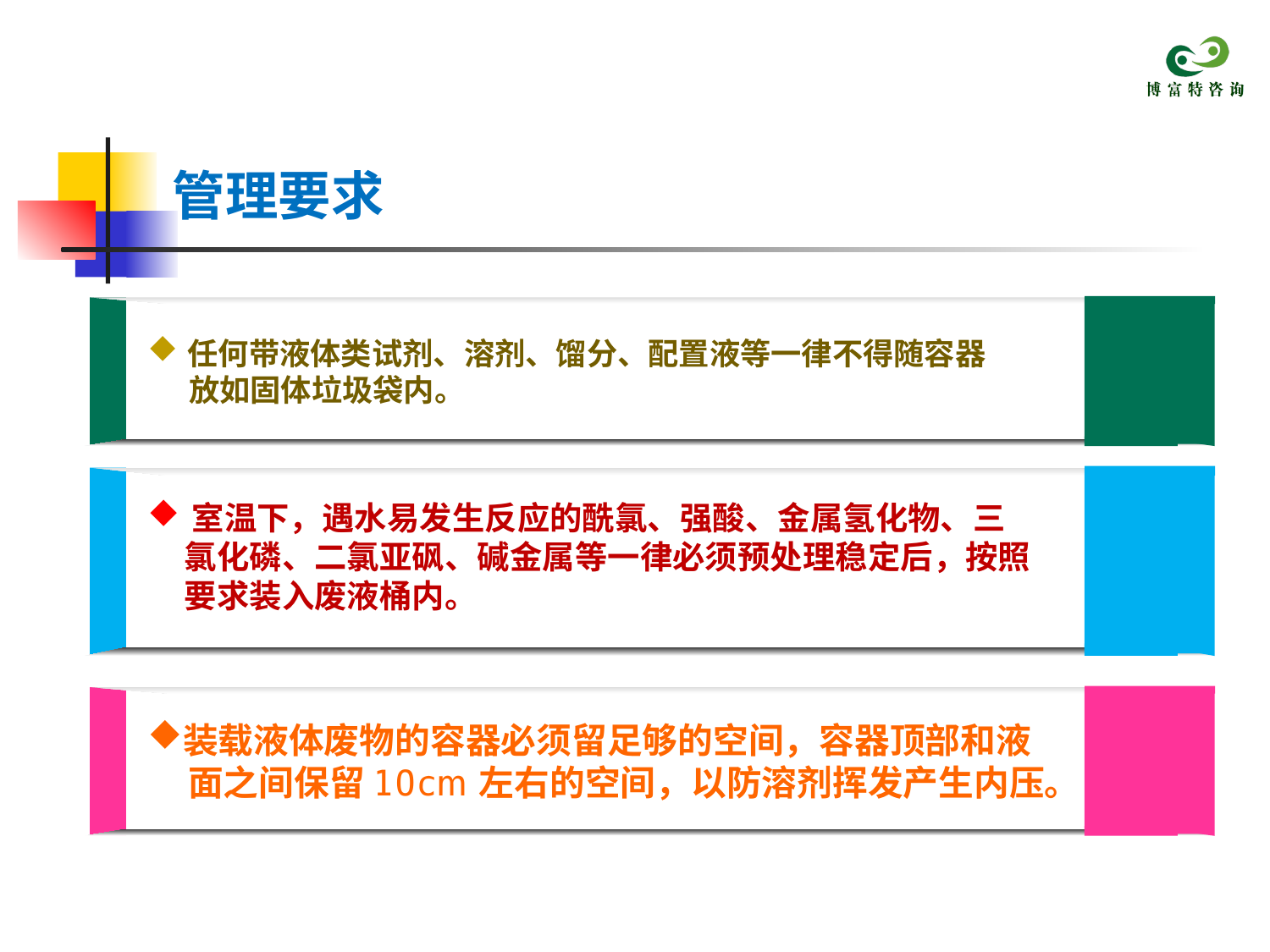

# 管理要求

 任何带液体类试剂、溶剂、馏分、配置液等一律不得随容器
     放如固体垃圾袋内。

 室温下，遇水易发生反应的酰氯、强酸、金属氢化物、三
    氯化磷、二氯亚砜、碱金属等一律必须预处理稳定后，按照
    要求装入废液桶内。

装载液体废物的容器必须留足够的空间，容器顶部和液
    面之间保留10cm左右的空间，以防溶剂挥发产生内压。